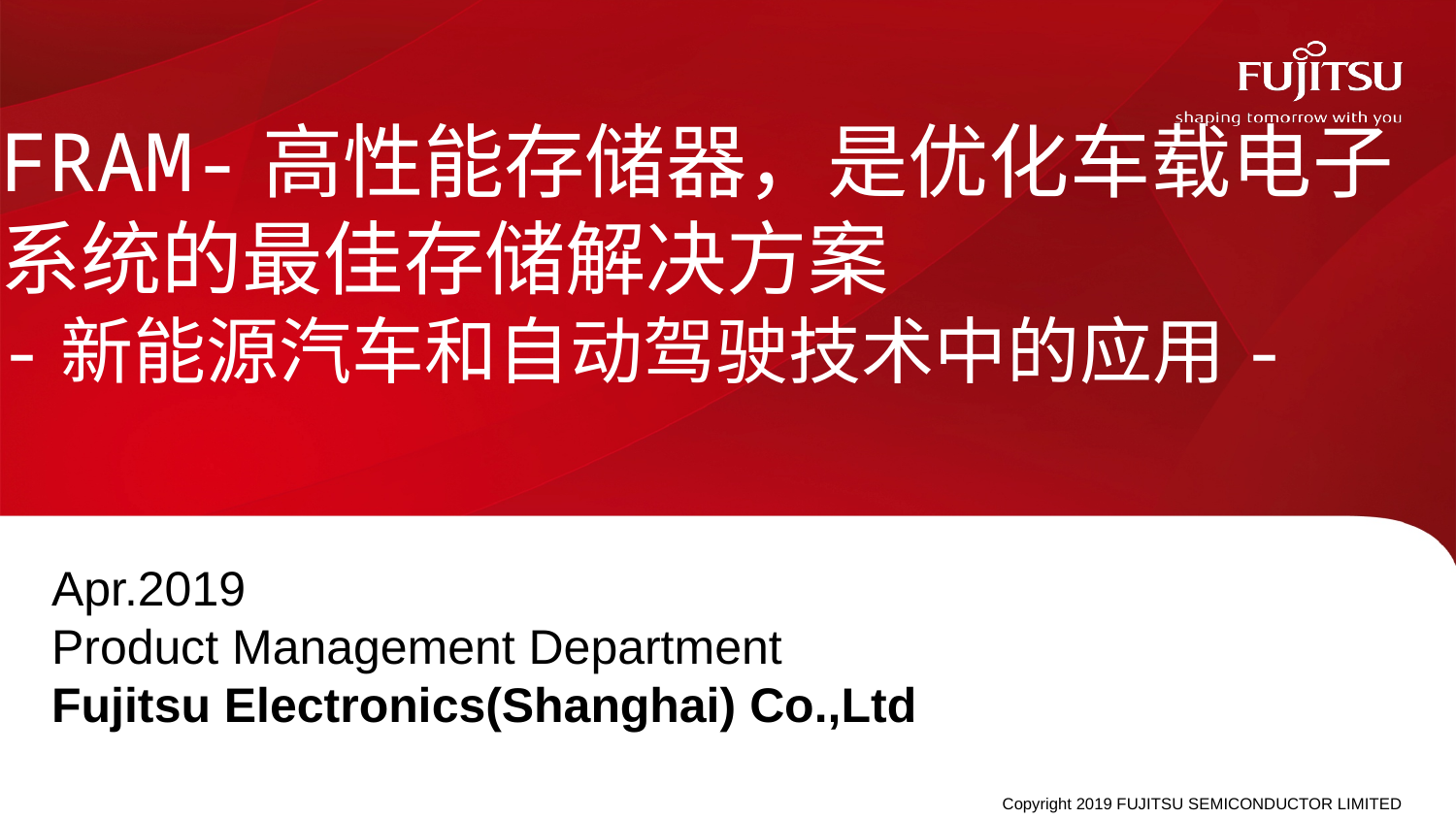

# FRAM-高性能存储器，是优化车载电子系统的最佳存储解决方案 -新能源汽车和自动驾驶技术中的应用-
Apr.2019
Product Management Department
Fujitsu Electronics(Shanghai) Co.,Ltd
Copyright 2019 FUJITSU SEMICONDUCTOR LIMITED